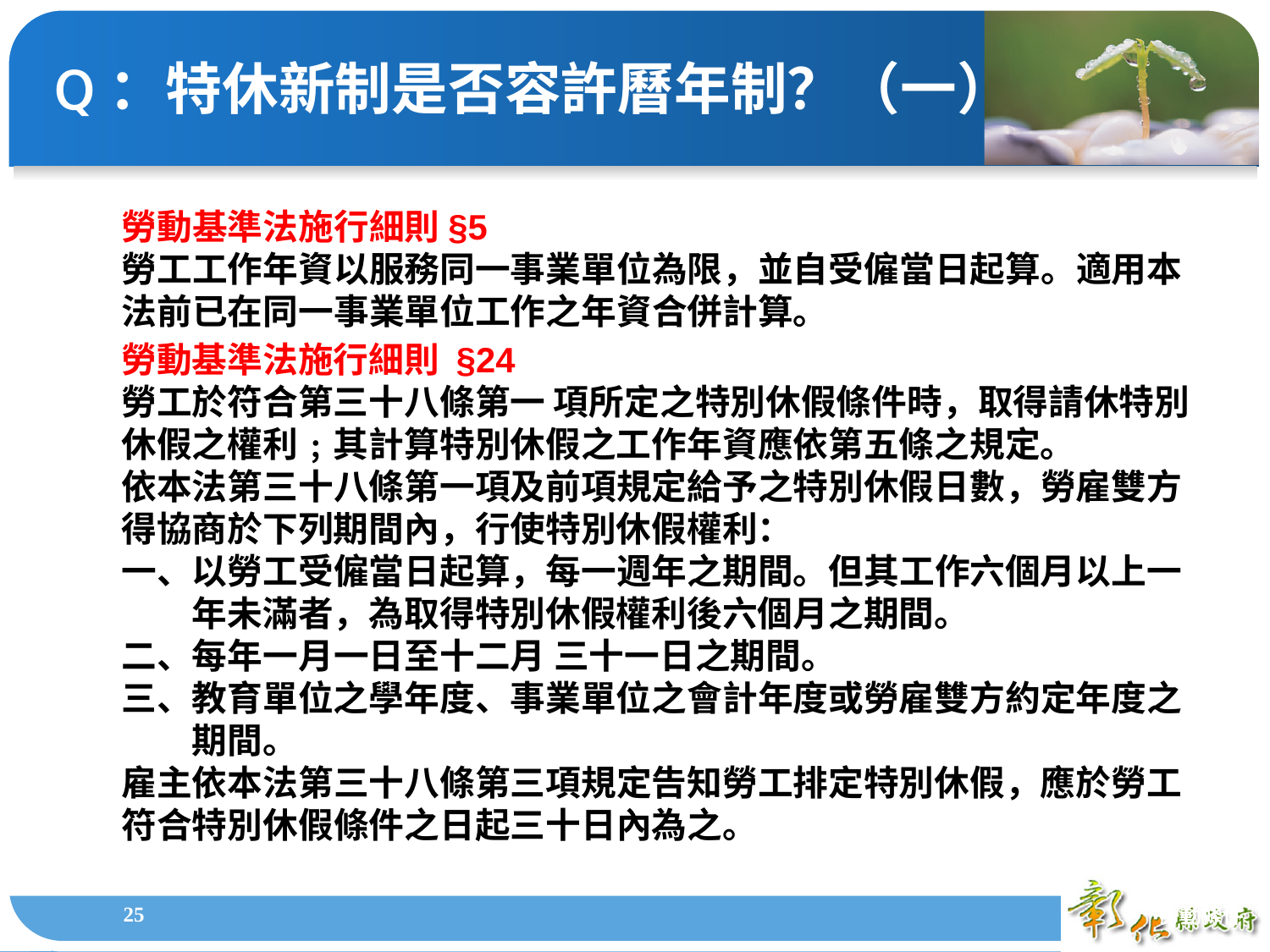

Q：特休新制是否容許曆年制？（一）

勞動基準法施行細則 §24
勞工於符合第三十八條第一 項所定之特別休假條件時，取得請休特別休假之權利﹔其計算特別休假之工作年資應依第五條之規定。
依本法第三十八條第一項及前項規定給予之特別休假日數，勞雇雙方得協商於下列期間內，行使特別休假權利：
一、以勞工受僱當日起算，每一週年之期間。但其工作六個月以上一　　年未滿者，為取得特別休假權利後六個月之期間。
二、每年一月一日至十二月 三十一日之期間。
三、教育單位之學年度、事業單位之會計年度或勞雇雙方約定年度之　　期間。
雇主依本法第三十八條第三項規定告知勞工排定特別休假，應於勞工符合特別休假條件之日起三十日內為之。

勞動基準法施行細則§5
勞工工作年資以服務同一事業單位為限，並自受僱當日起算。適用本法前已在同一事業單位工作之年資合併計算。

25
勞動條件